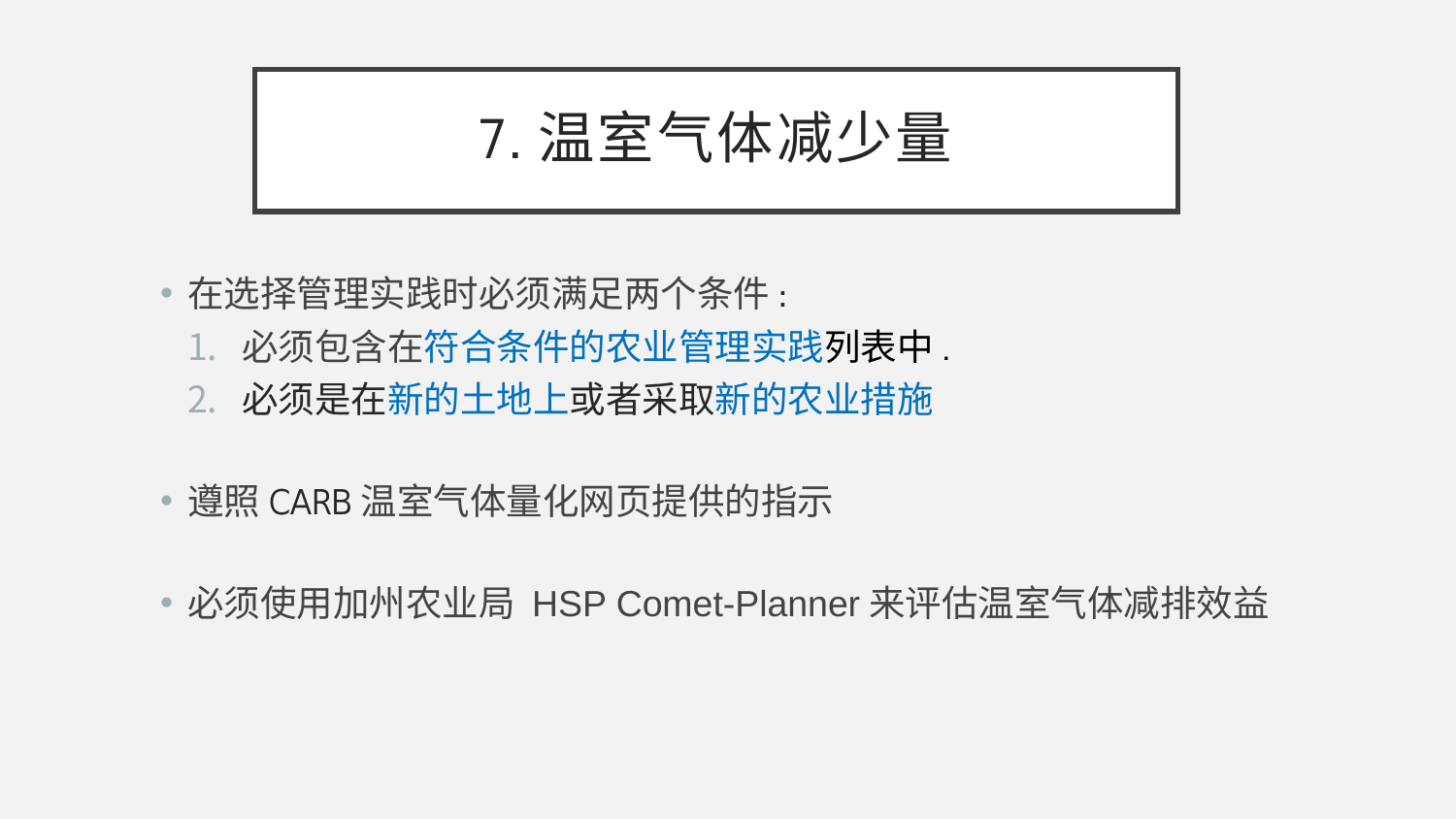

# 7.温室气体减少量
在选择管理实践时必须满足两个条件:
必须包含在符合条件的农业管理实践列表中.
必须是在新的土地上或者采取新的农业措施

遵照CARB温室气体量化网页提供的指示

必须使用加州农业局 HSP Comet-Planner来评估温室气体减排效益